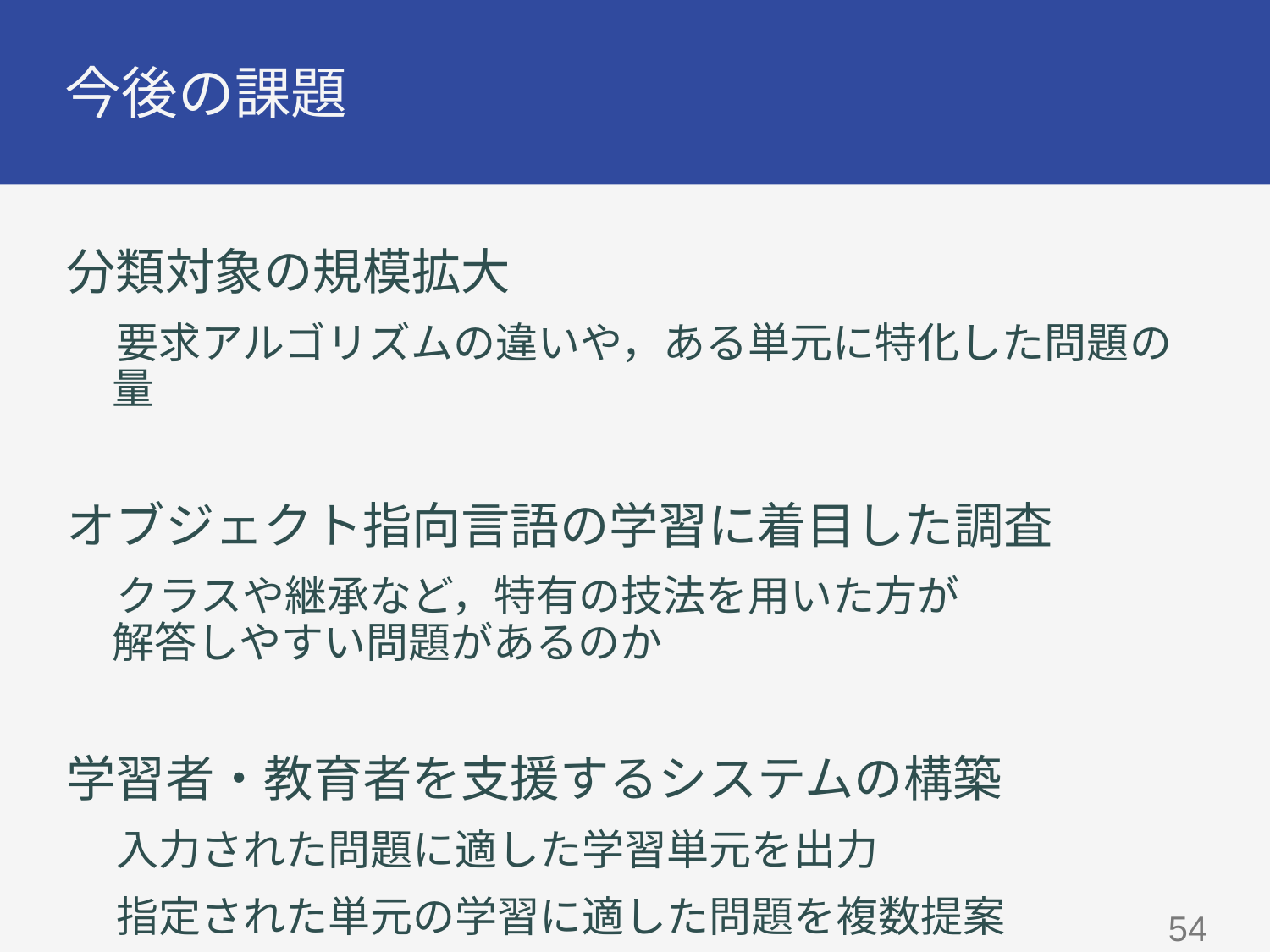

# 今後の課題
分類対象の規模拡大
要求アルゴリズムの違いや，ある単元に特化した問題の量

オブジェクト指向言語の学習に着目した調査
クラスや継承など，特有の技法を用いた方が
解答しやすい問題があるのか

学習者・教育者を支援するシステムの構築
入力された問題に適した学習単元を出力
指定された単元の学習に適した問題を複数提案
54